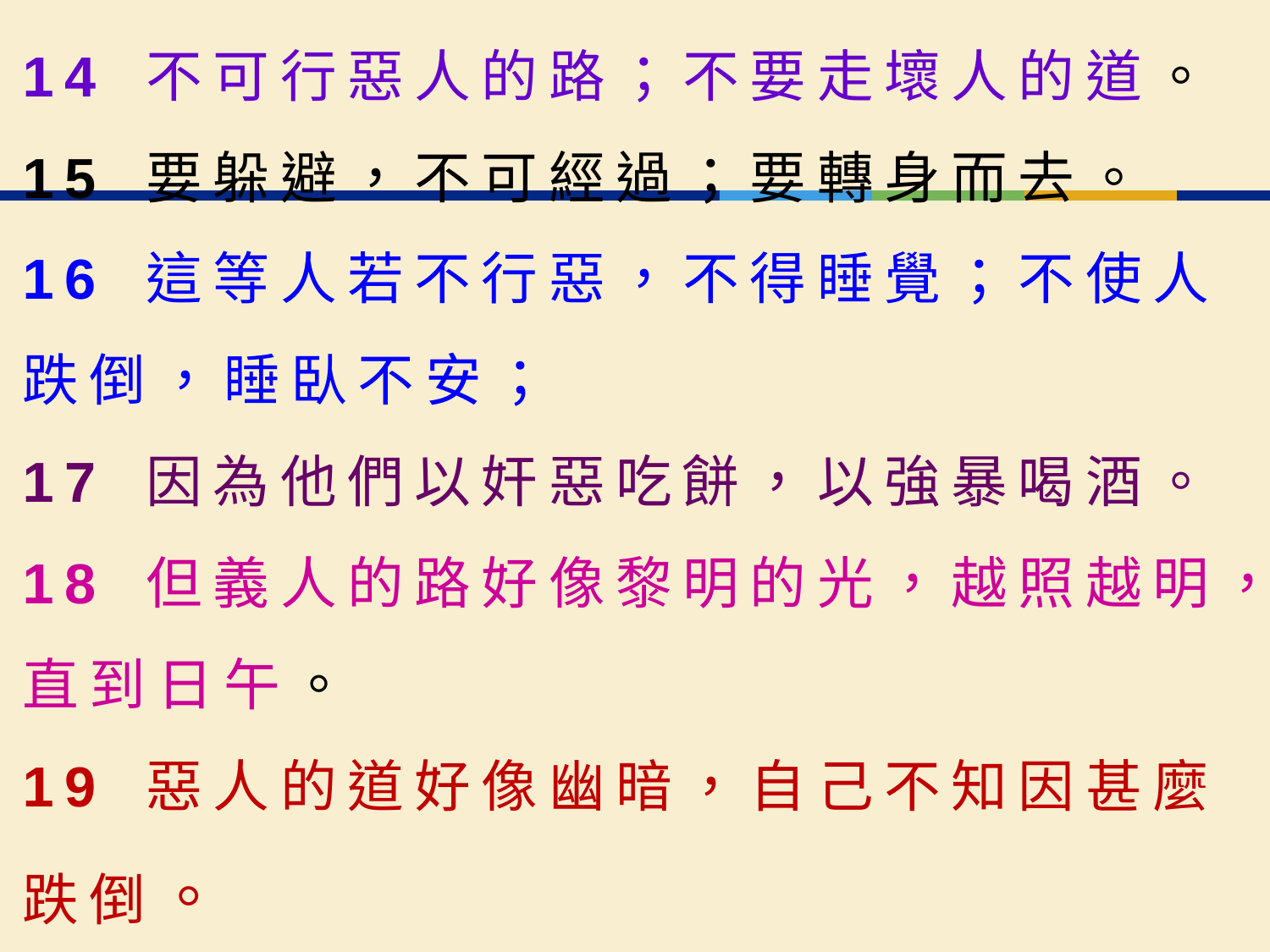

14 不可行惡人的路；不要走壞人的道。
15 要躲避，不可經過；要轉身而去。
16 這等人若不行惡，不得睡覺；不使人跌倒，睡臥不安；
17 因為他們以奸惡吃餅，以強暴喝酒。
18 但義人的路好像黎明的光，越照越明，直到日午。
19 惡人的道好像幽暗，自己不知因甚麼跌倒。